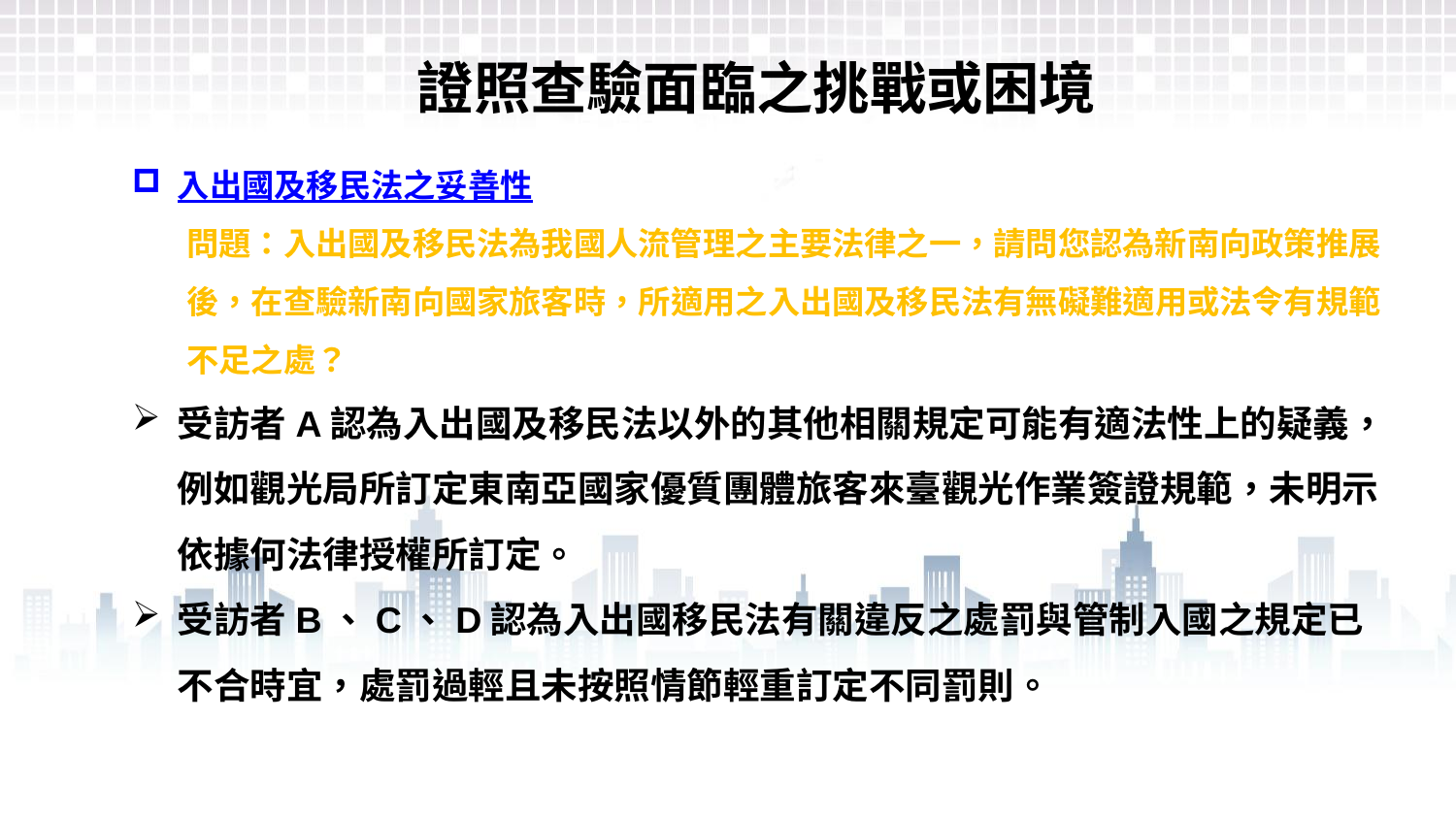

證照查驗面臨之挑戰或困境

入出國及移民法之妥善性
問題：入出國及移民法為我國人流管理之主要法律之一，請問您認為新南向政策推展後，在查驗新南向國家旅客時，所適用之入出國及移民法有無礙難適用或法令有規範不足之處？
受訪者A認為入出國及移民法以外的其他相關規定可能有適法性上的疑義，例如觀光局所訂定東南亞國家優質團體旅客來臺觀光作業簽證規範，未明示依據何法律授權所訂定。
受訪者B、C、D認為入出國移民法有關違反之處罰與管制入國之規定已不合時宜，處罰過輕且未按照情節輕重訂定不同罰則。